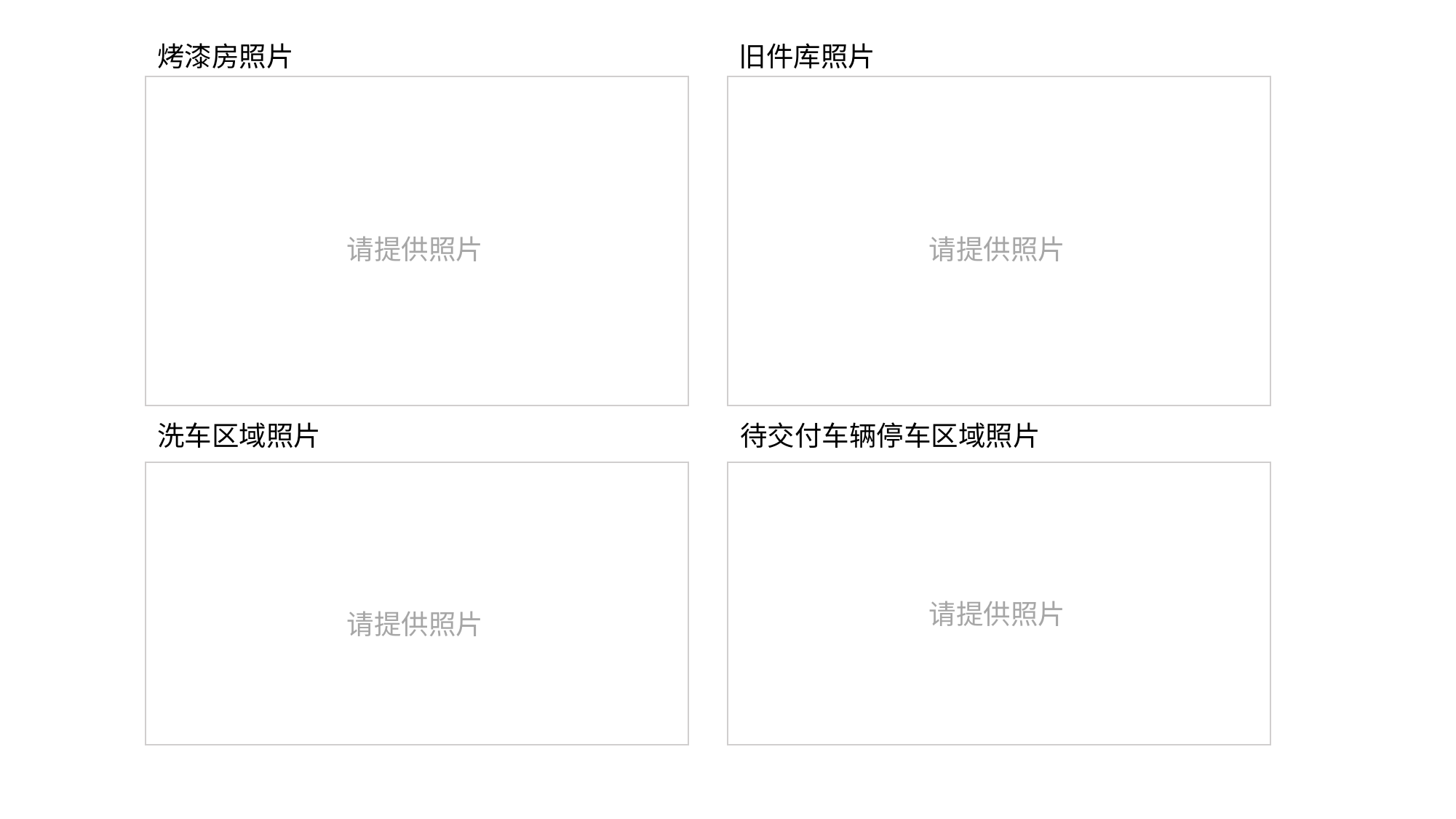

旧件库照片
烤漆房照片

请提供照片

请提供照片
洗车区域照片
待交付车辆停车区域照片

请提供照片

请提供照片